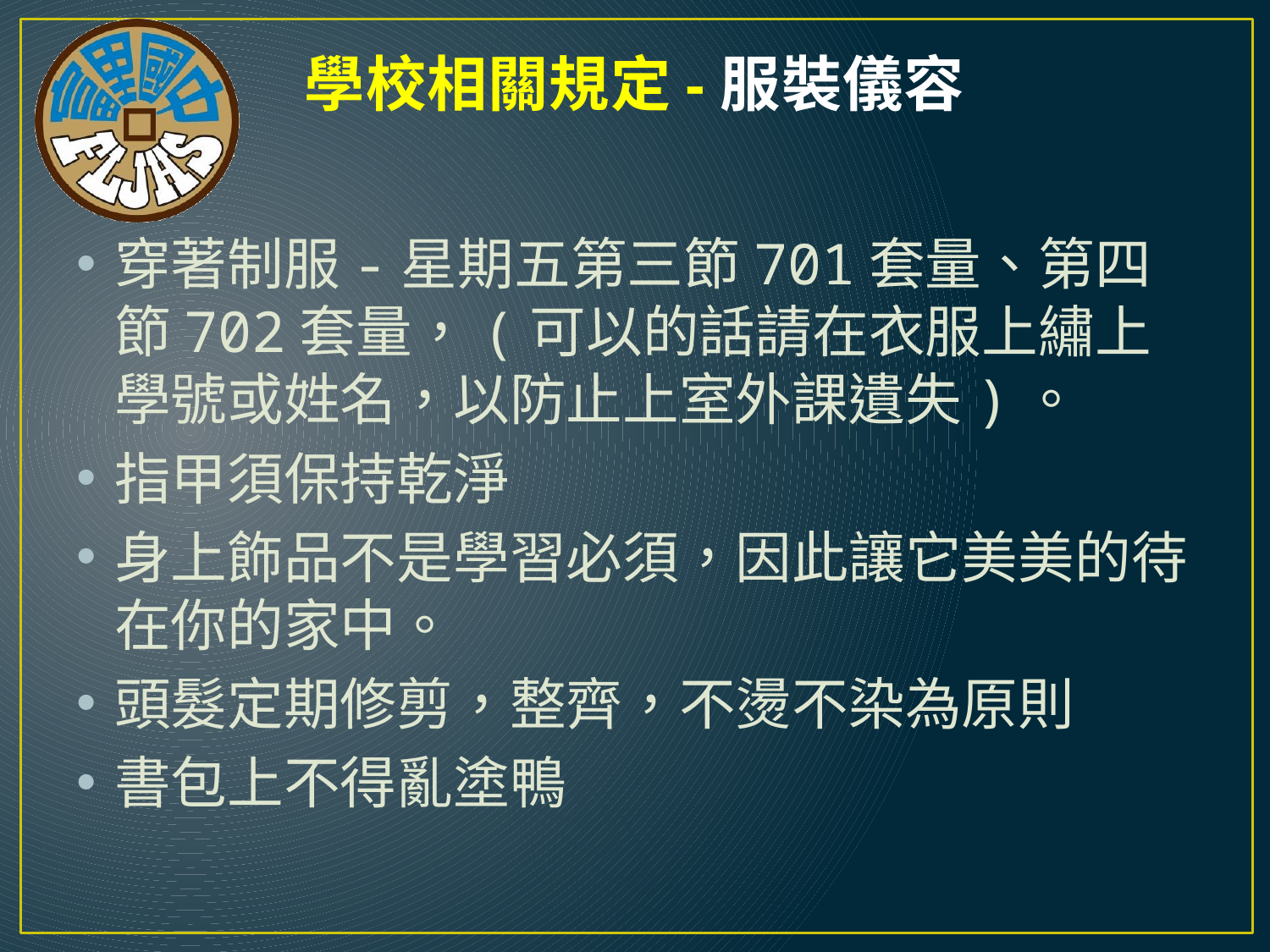

# 學校相關規定-服裝儀容
穿著制服-星期五第三節701套量、第四節702套量，(可以的話請在衣服上繡上學號或姓名，以防止上室外課遺失)。
指甲須保持乾淨
身上飾品不是學習必須，因此讓它美美的待在你的家中。
頭髮定期修剪，整齊，不燙不染為原則
書包上不得亂塗鴨